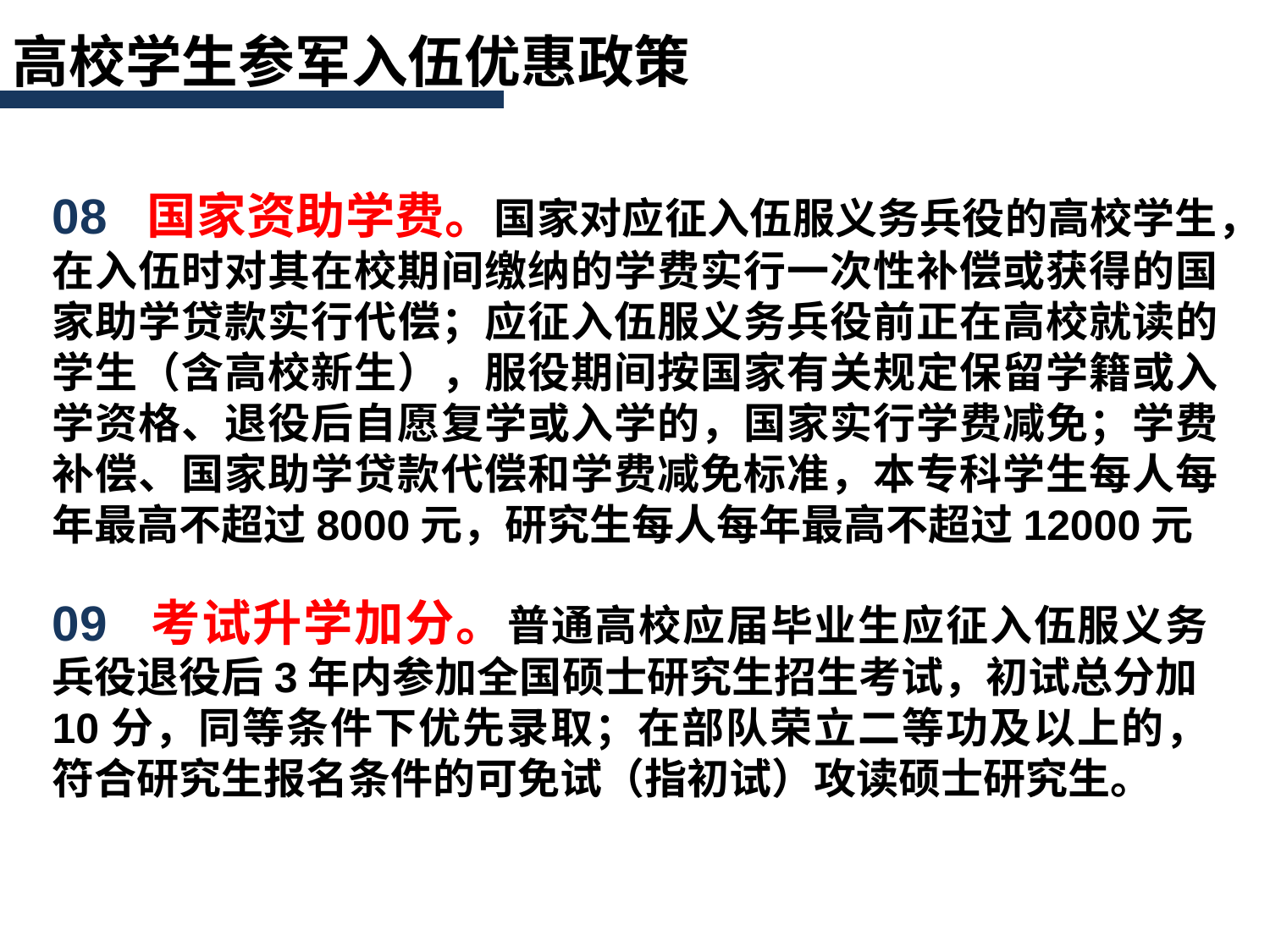

高校学生参军入伍优惠政策
08  国家资助学费。国家对应征入伍服义务兵役的高校学生，在入伍时对其在校期间缴纳的学费实行一次性补偿或获得的国家助学贷款实行代偿；应征入伍服义务兵役前正在高校就读的学生（含高校新生），服役期间按国家有关规定保留学籍或入学资格、退役后自愿复学或入学的，国家实行学费减免；学费补偿、国家助学贷款代偿和学费减免标准，本专科学生每人每年最高不超过8000元，研究生每人每年最高不超过12000元
09  考试升学加分。普通高校应届毕业生应征入伍服义务兵役退役后3年内参加全国硕士研究生招生考试，初试总分加10分，同等条件下优先录取；在部队荣立二等功及以上的，符合研究生报名条件的可免试（指初试）攻读硕士研究生。